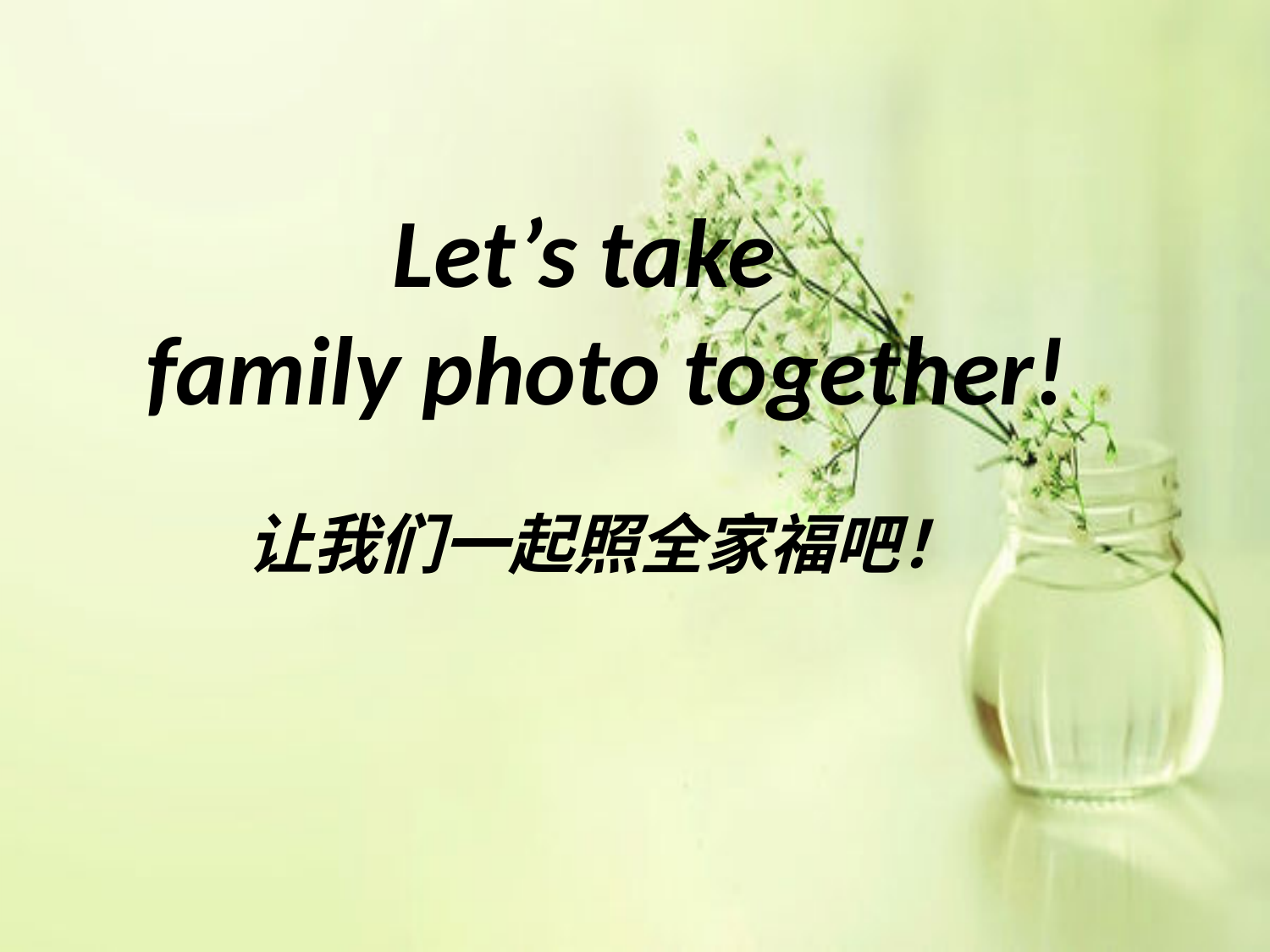

# Let’s take family photo together! 让我们一起照全家福吧！